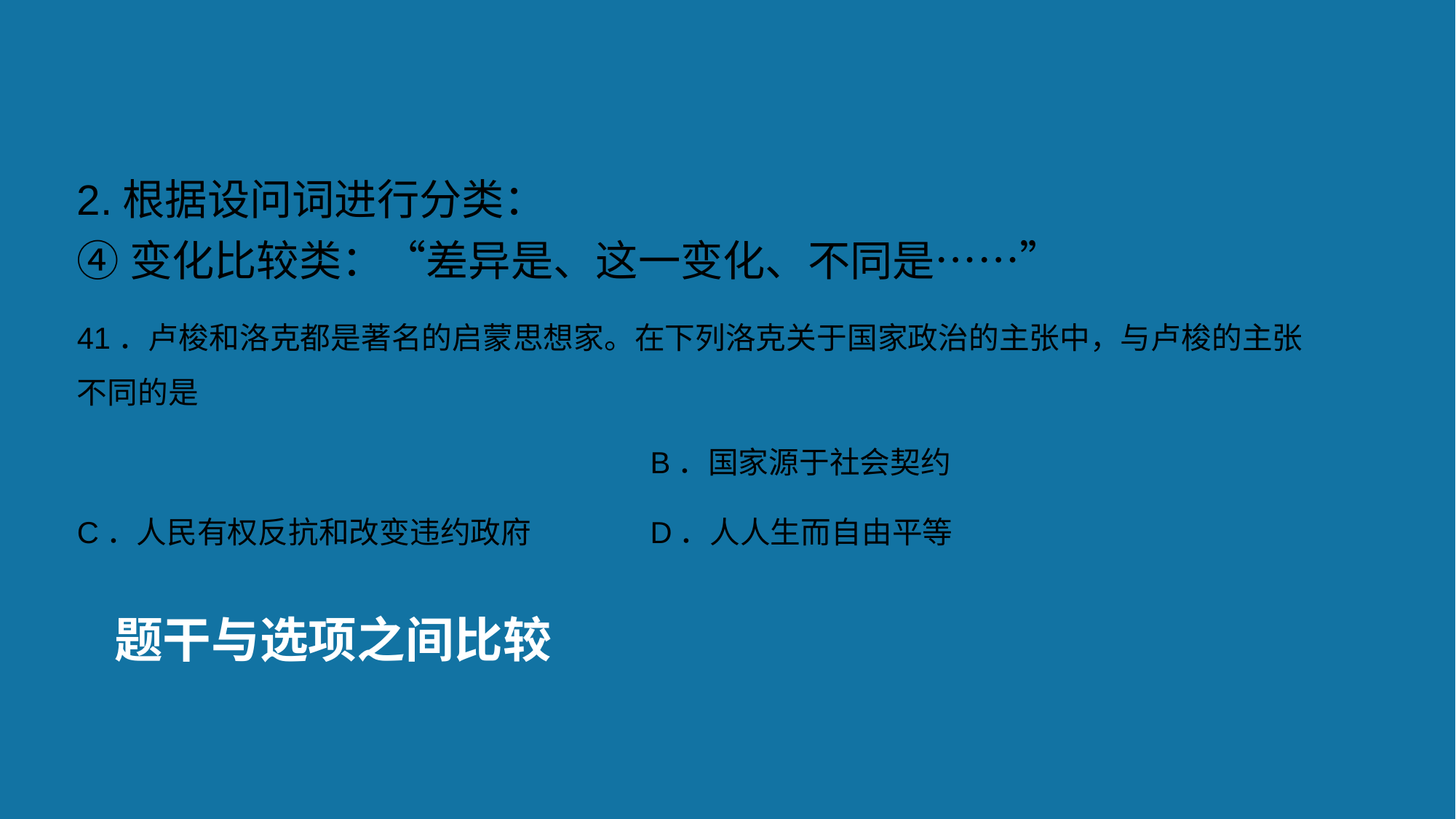

四、注重方法培养，提升解题能力
2.根据设问词进行分类：
④变化比较类：“差异是、这一变化、不同是……”
41．卢梭和洛克都是著名的启蒙思想家。在下列洛克关于国家政治的主张中，与卢梭的主张不同的是
A．议会君主制是最好的政府形式	   B．国家源于社会契约
C．人民有权反抗和改变违约政府	   D．人人生而自由平等

题干与选项之间比较